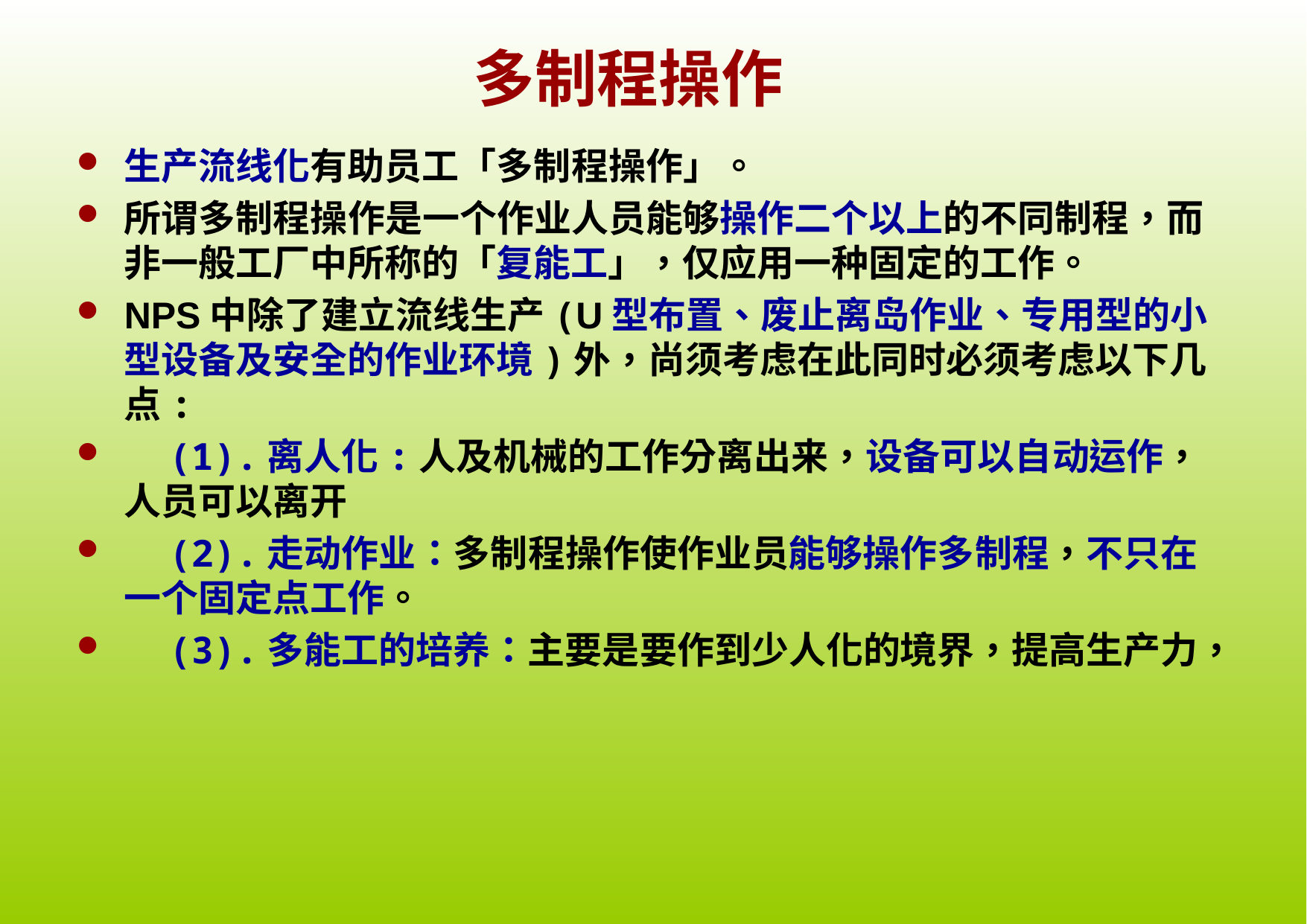

# 多制程操作
生产流线化有助员工「多制程操作」。
所谓多制程操作是一个作业人员能够操作二个以上的不同制程，而非一般工厂中所称的「复能工」，仅应用一种固定的工作。
NPS中除了建立流线生产(U型布置、废止离岛作业、专用型的小型设备及安全的作业环境)外，尚须考虑在此同时必须考虑以下几点:
  (1).离人化:人及机械的工作分离出来，设备可以自动运作，人员可以离开
  (2).走动作业：多制程操作使作业员能够操作多制程，不只在一个固定点工作。
  (3).多能工的培养：主要是要作到少人化的境界，提高生产力，
11